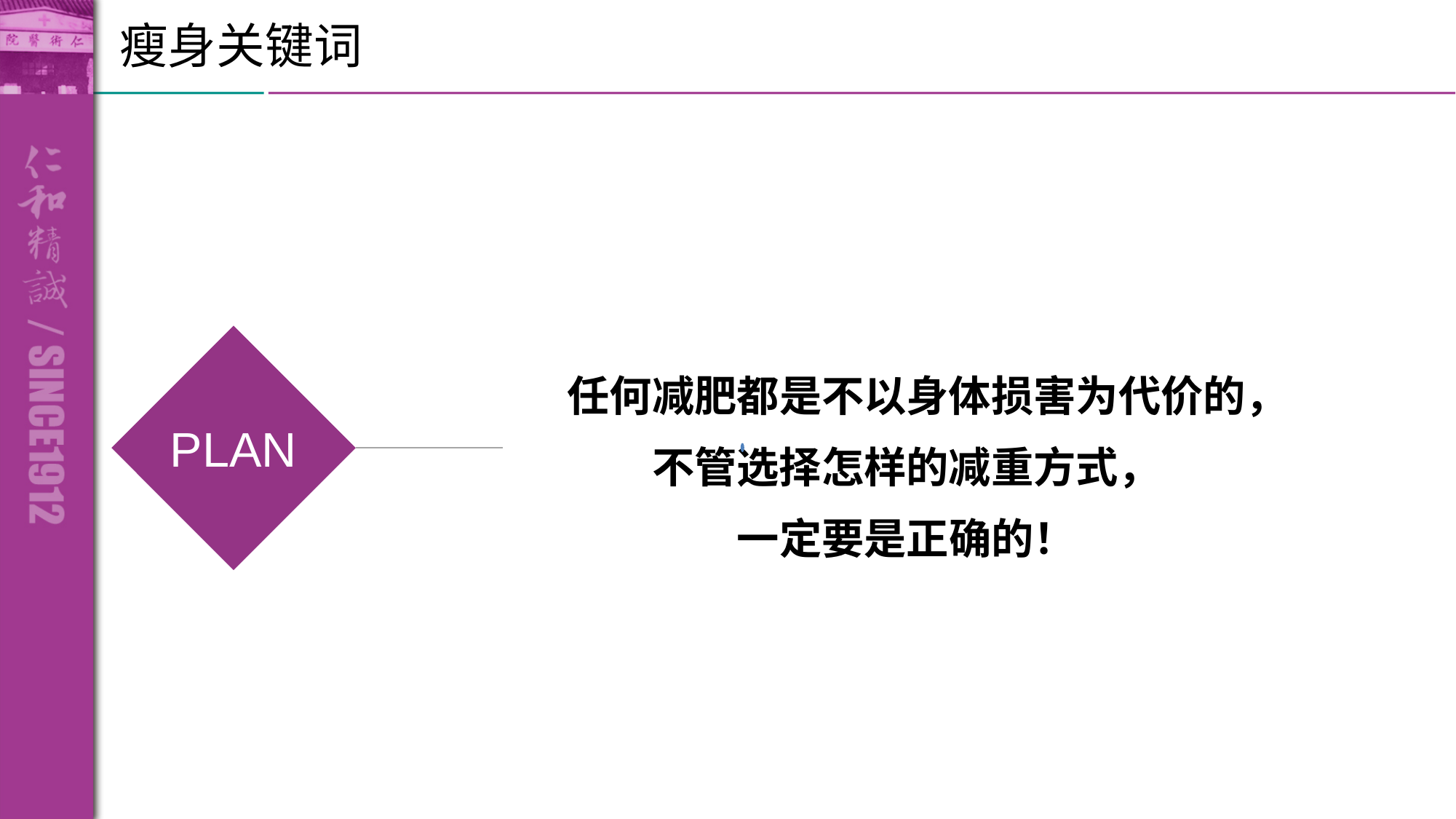

瘦身关键词

PLAN
任何减肥都是不以身体损害为代价的，不管选择怎样的减重方式，
一定要是正确的！